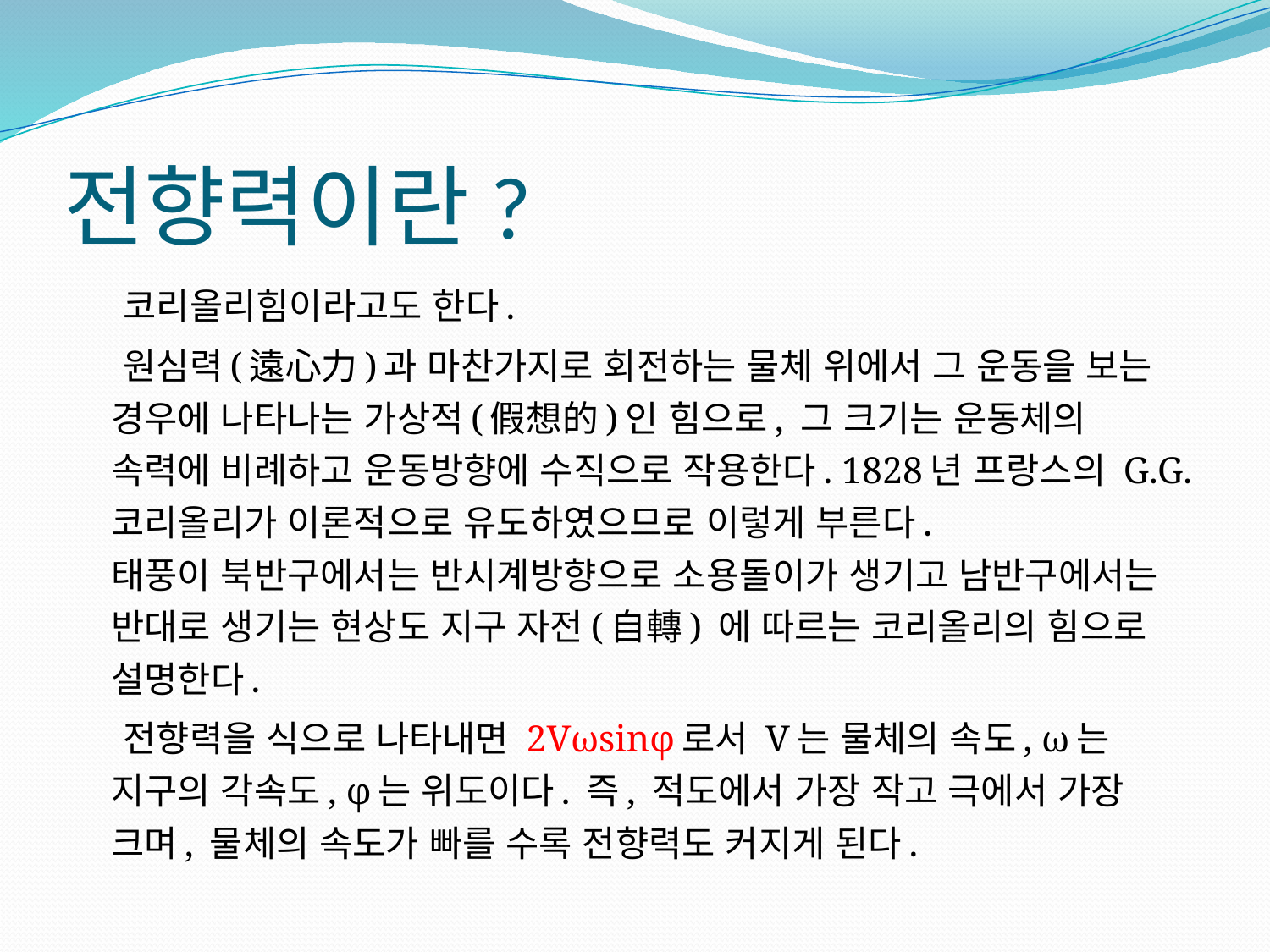

# 전향력이란?
    코리올리힘이라고도 한다.
    원심력(遠心力)과 마찬가지로 회전하는 물체 위에서 그 운동을 보는 경우에 나타나는 가상적(假想的)인 힘으로, 그 크기는 운동체의 속력에 비례하고 운동방향에 수직으로 작용한다. 1828년 프랑스의 G.G.코리올리가 이론적으로 유도하였으므로 이렇게 부른다. 
태풍이 북반구에서는 반시계방향으로 소용돌이가 생기고 남반구에서는 반대로 생기는 현상도 지구 자전(自轉) 에 따르는 코리올리의 힘으로 설명한다.
    전향력을 식으로 나타내면 2Vωsinφ로서 V는 물체의 속도, ω는 지구의 각속도, φ는 위도이다. 즉, 적도에서 가장 작고 극에서 가장 크며, 물체의 속도가 빠를 수록 전향력도 커지게 된다.